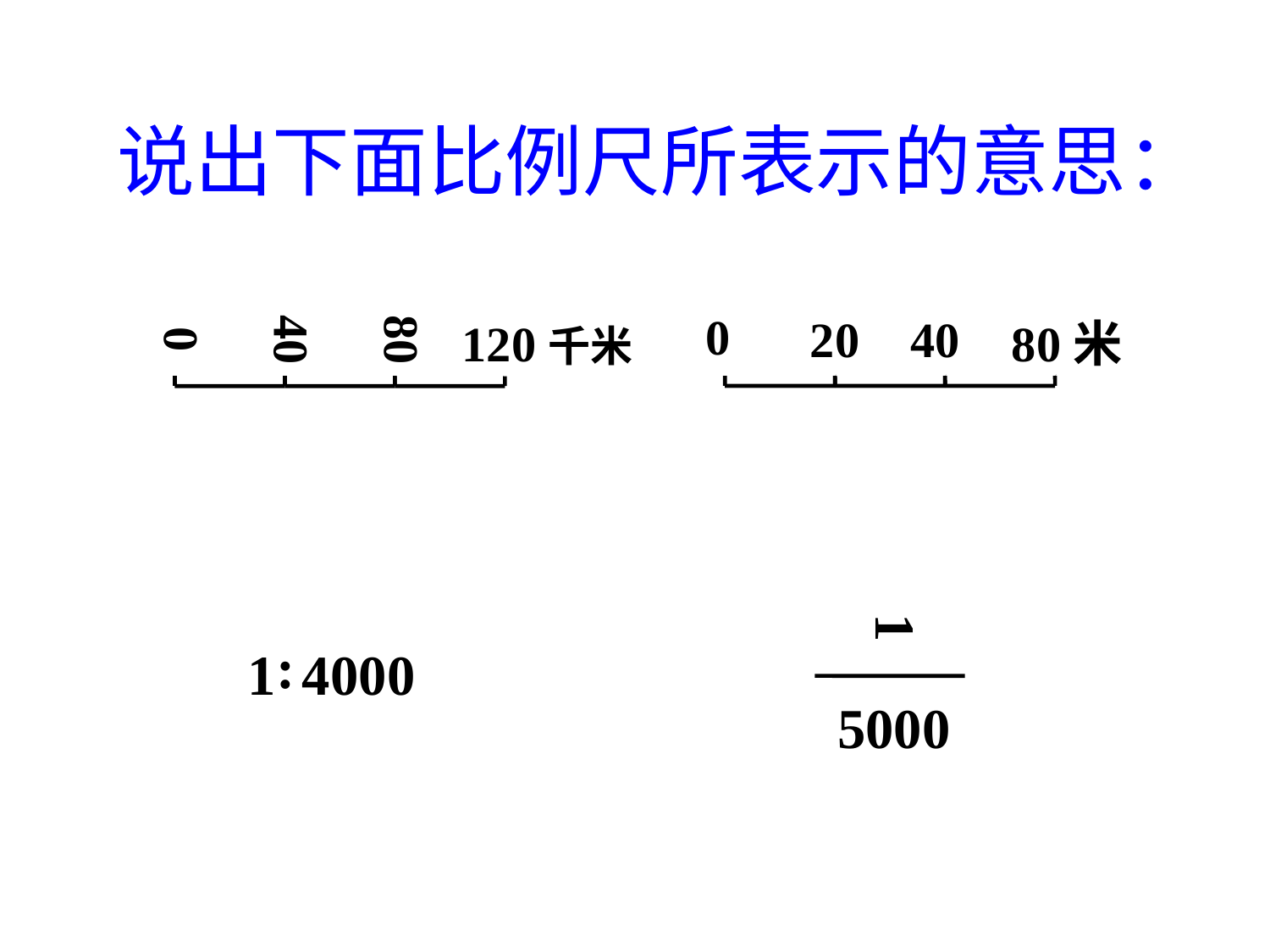

说出下面比例尺所表示的意思：

0
20
40
0
40
80
120千米
80米

1

5000
:
1
4000